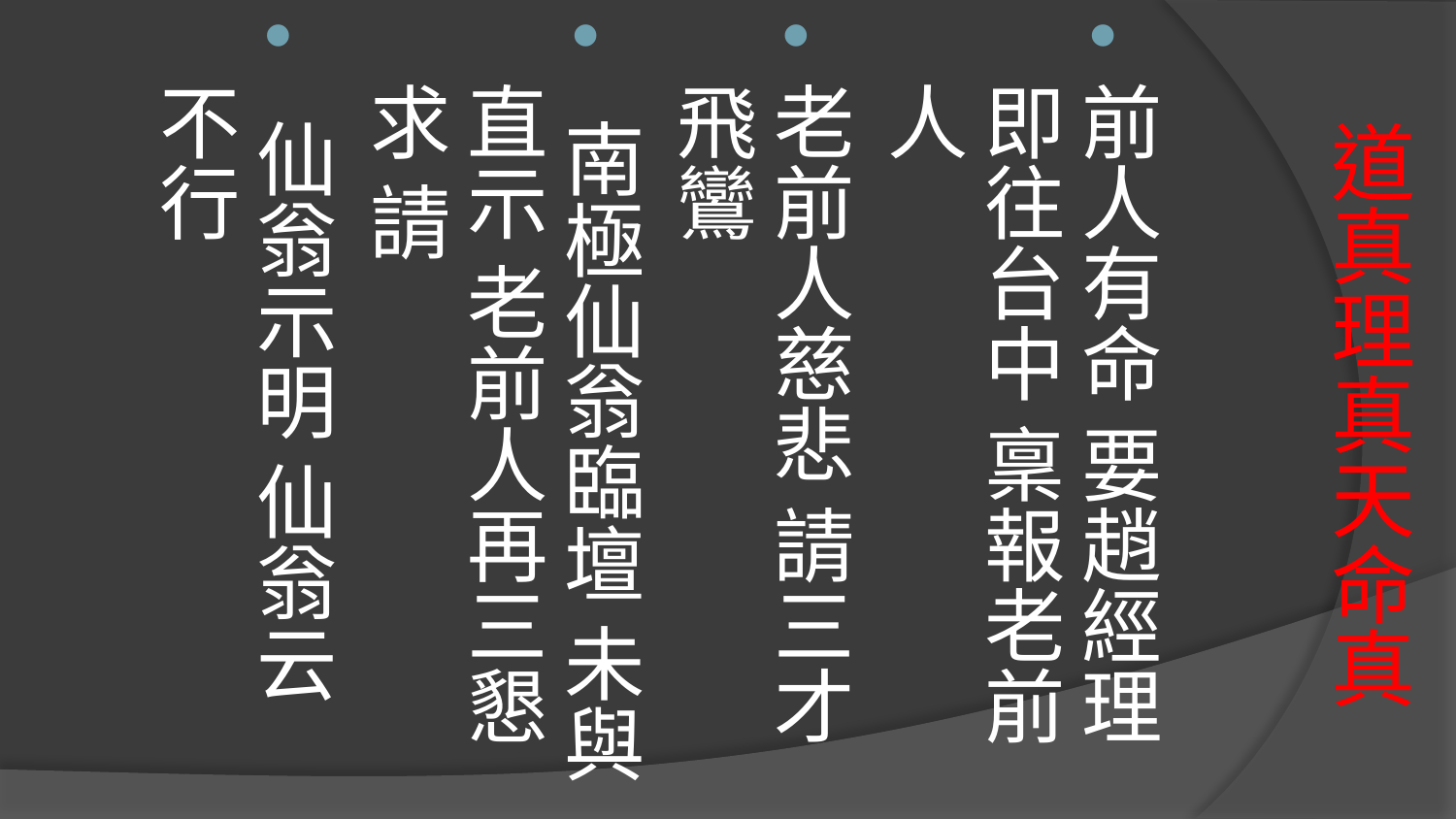

前人有命 要趙經理 即往台中 稟報老前人
老前人慈悲 請三才飛鸞
 南極仙翁臨壇 未與直示 老前人再三懇求 請
 仙翁示明 仙翁云 不行

# 道真理真天命真